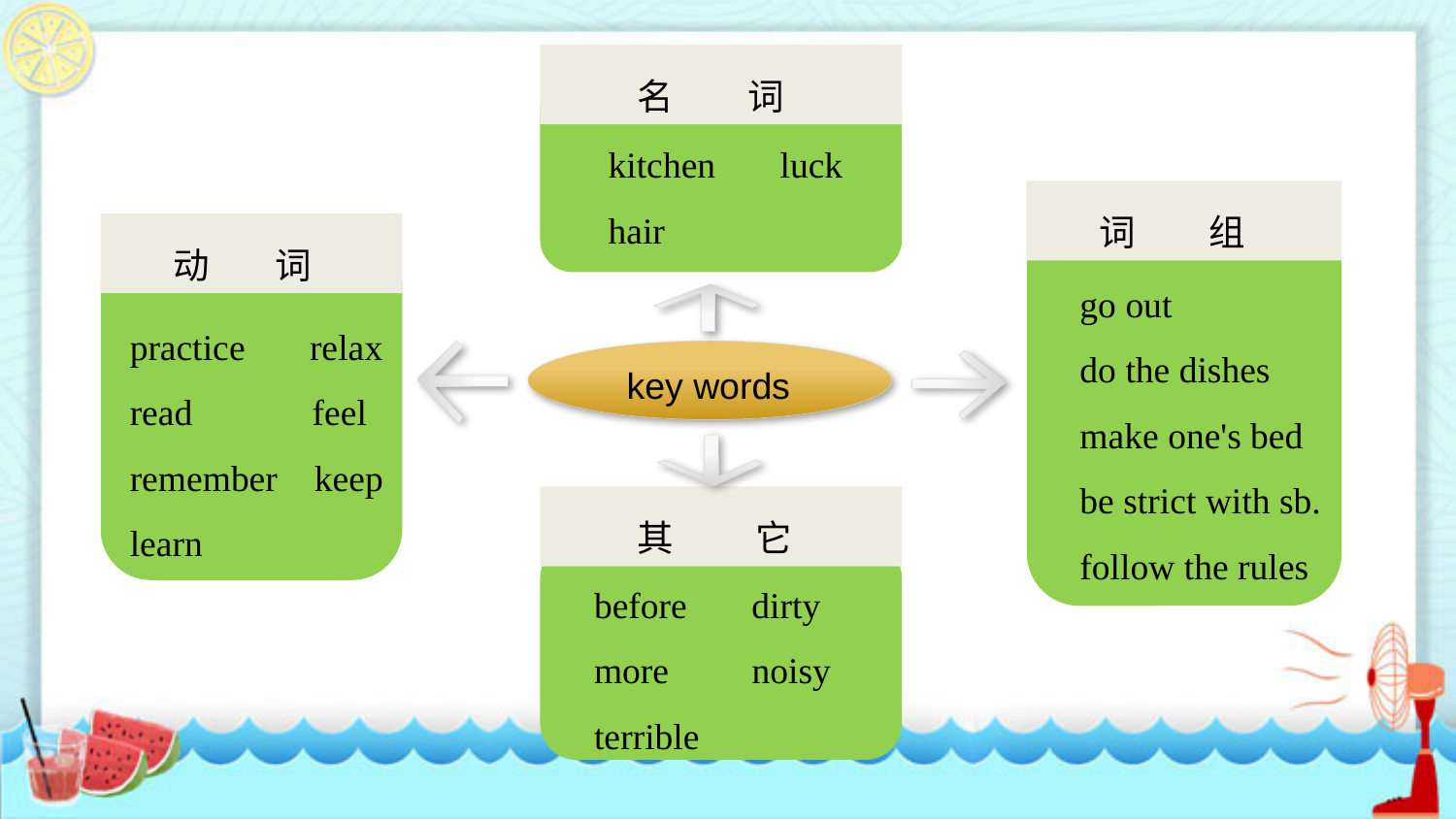

名         词

kitchen       luck
hair
      词         组
      动        词

go out
do the dishes
make one's bed
be strict with sb.
follow the rules

practice       relax
read             feel
remember    keep
learn

   key words

         其          它

before       dirty
more         noisy
terrible